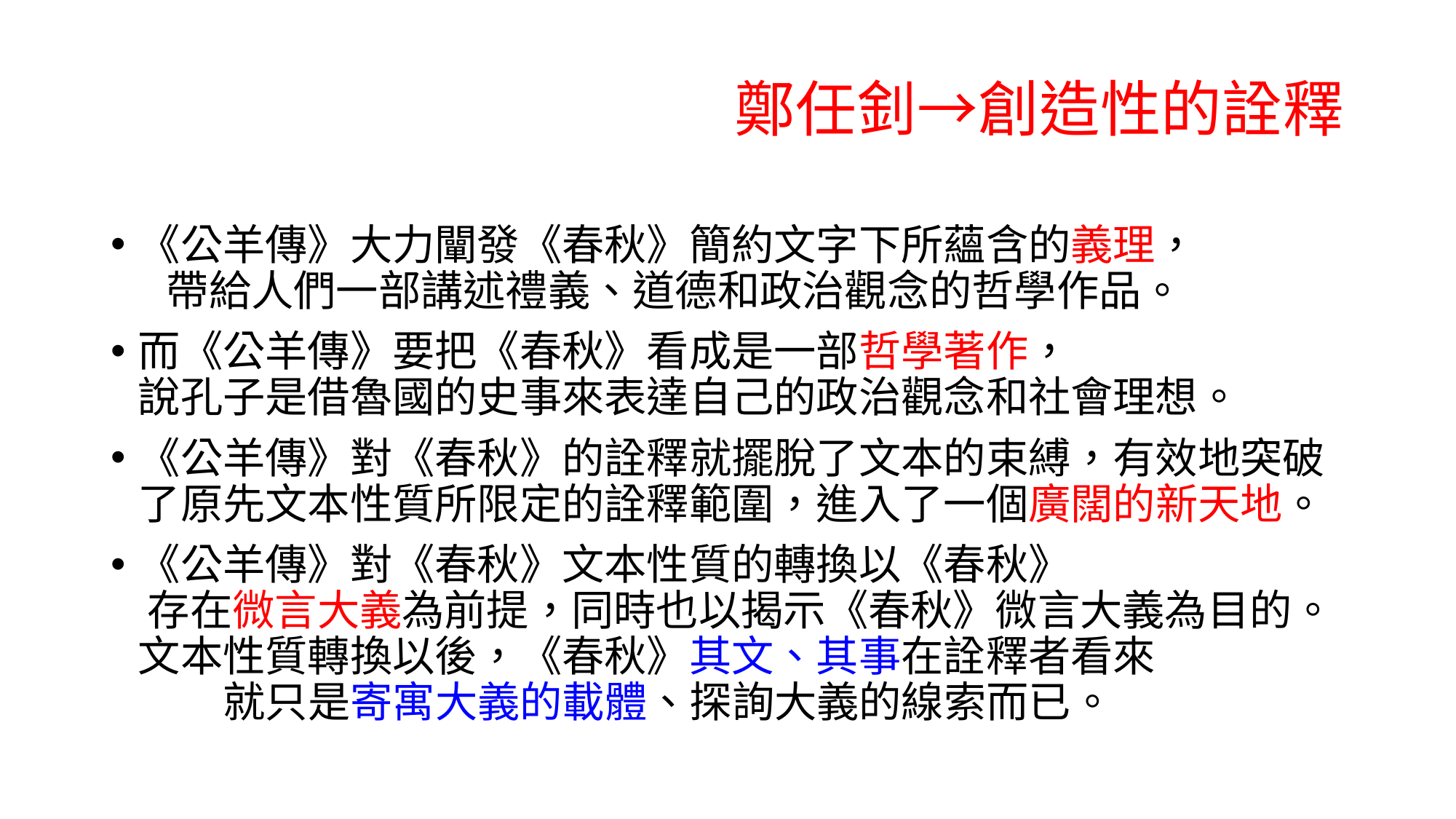

# 鄭任釗→創造性的詮釋
《公羊傳》大力闡發《春秋》簡約文字下所蘊含的義理，                   帶給人們一部講述禮義、道德和政治觀念的哲學作品。
而《公羊傳》要把《春秋》看成是一部哲學著作，                           說孔子是借魯國的史事來表達自己的政治觀念和社會理想。
《公羊傳》對《春秋》的詮釋就擺脫了文本的束縛，有效地突破了原先文本性質所限定的詮釋範圍，進入了一個廣闊的新天地。
《公羊傳》對《春秋》文本性質的轉換以《春秋》                              存在微言大義為前提，同時也以揭示《春秋》微言大義為目的。文本性質轉換以後，《春秋》其文、其事在詮釋者看來                             就只是寄寓大義的載體、探詢大義的線索而已。